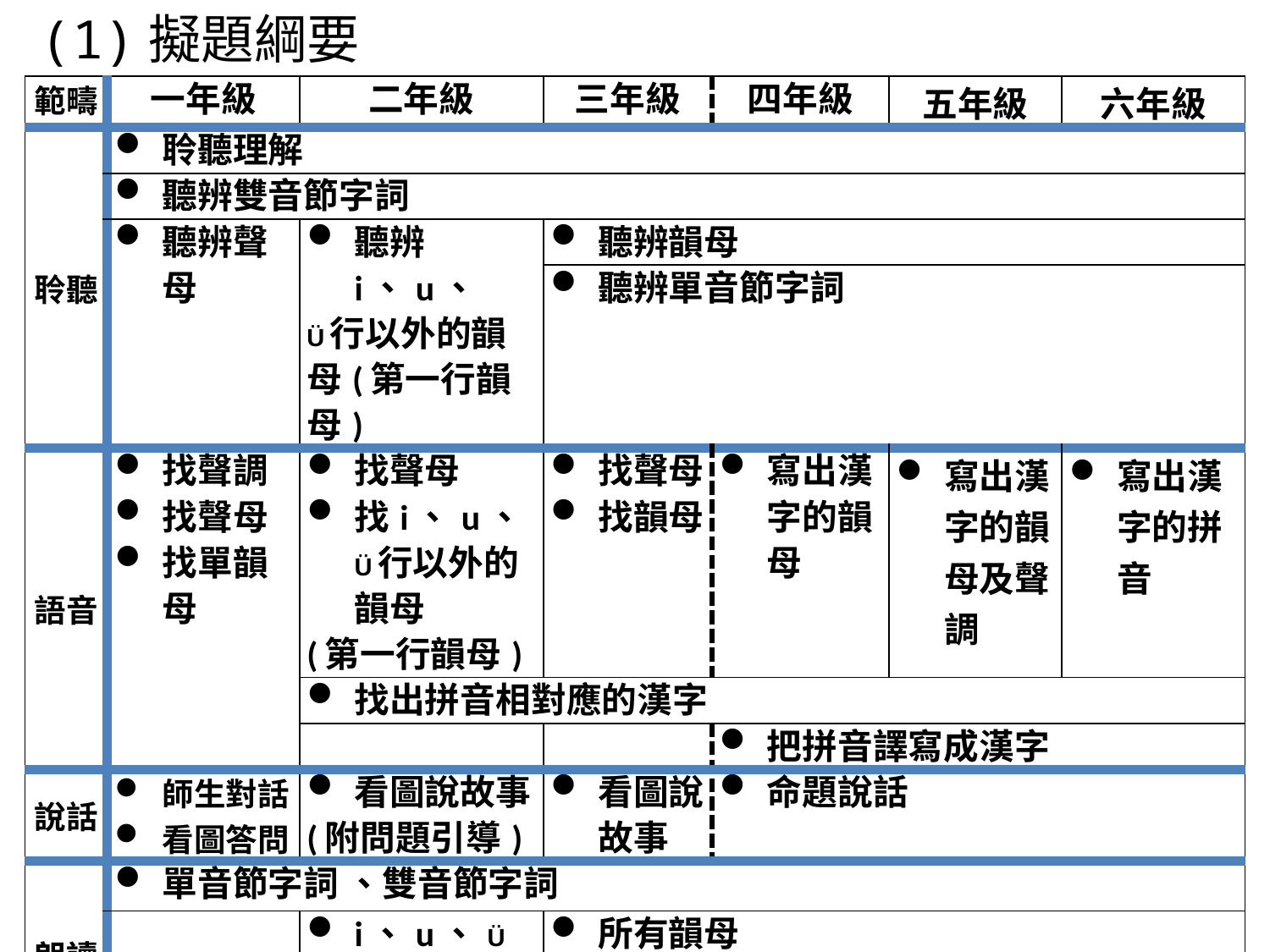

(1)擬題綱要
| 範疇 | 一年級 | 二年級 | 三年級 | 四年級 | 五年級 | 六年級 |
| --- | --- | --- | --- | --- | --- | --- |
| 聆聽 | 聆聽理解 |  |  |  |  |  |
|  | 聽辨雙音節字詞 |  |  |  |  |  |
|  | 聽辨聲母 | 聽辨i、u、 Ü行以外的韻母(第一行韻母) | 聽辨韻母 |  |  |  |
|  |  |  | 聽辨單音節字詞 |  |  |  |
| 語音 | 找聲調 找聲母 找單韻母 | 找聲母 找i、u、Ü行以外的韻母 (第一行韻母) | 找聲母 找韻母 | 寫出漢字的韻母 | 寫出漢字的韻母及聲調 | 寫出漢字的拼音 |
|  |  | 找出拼音相對應的漢字 |  |  |  |  |
|  |  |  |  | 把拼音譯寫成漢字 |  |  |
| 說話 | 師生對話 看圖答問 | 看圖說故事 (附問題引導) | 看圖說故事 | 命題說話 |  |  |
| 朗讀 | 單音節字詞 、雙音節字詞 |  |  |  |  |  |
|  |  | i、u、Ü行以外的韻母 (第一行韻母) | 所有韻母 |  |  |  |